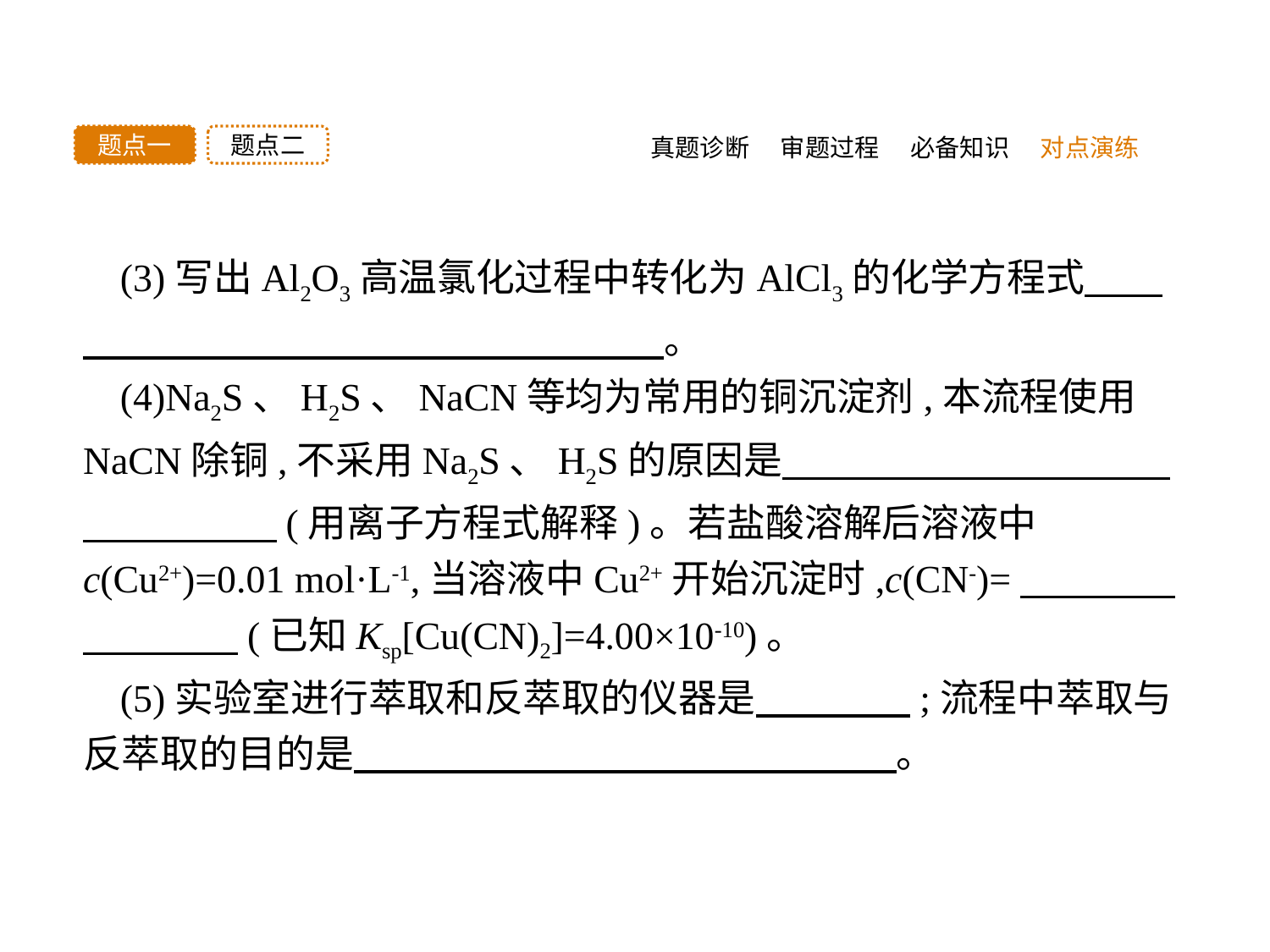

真题诊断
题点二
题点一
审题过程
必备知识
对点演练
(3)写出Al2O3高温氯化过程中转化为AlCl3的化学方程式　　　　　　　　　　　　　　　　　。
(4)Na2S、H2S、NaCN等均为常用的铜沉淀剂,本流程使用NaCN除铜,不采用Na2S、H2S的原因是　　　　　　　　　　　　　　　(用离子方程式解释)。若盐酸溶解后溶液中c(Cu2+)=0.01 mol·L-1,当溶液中Cu2+开始沉淀时,c(CN-)=　　　　　　　　(已知Ksp[Cu(CN)2]=4.00×10-10)。
(5)实验室进行萃取和反萃取的仪器是　　　　;流程中萃取与反萃取的目的是　　　　　　　　　　　　　　。